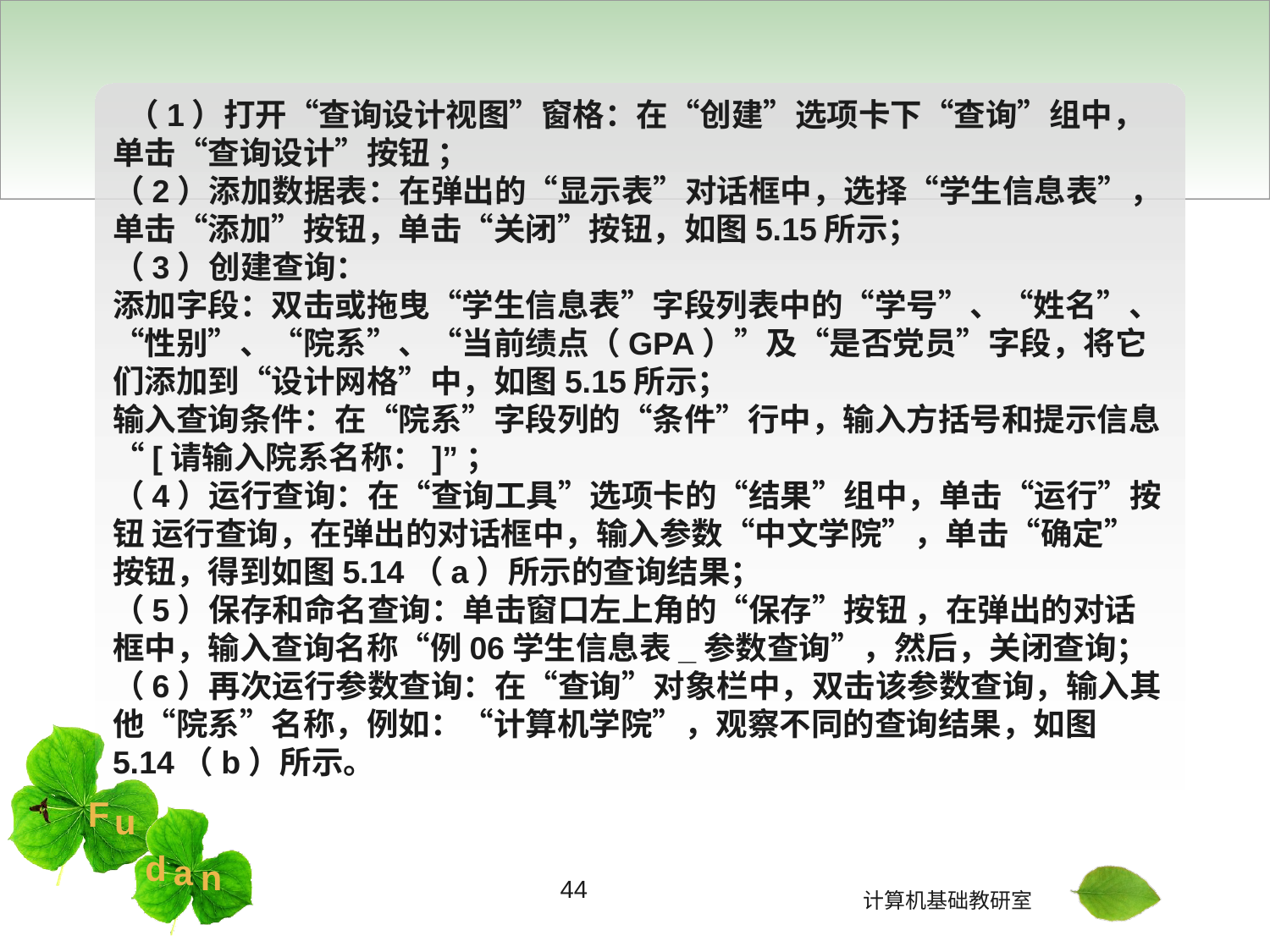

（1）打开“查询设计视图”窗格：在“创建”选项卡下“查询”组中，单击“查询设计”按钮 ；
（2）添加数据表：在弹出的“显示表”对话框中，选择“学生信息表”，单击“添加”按钮，单击“关闭”按钮，如图5.15所示；
（3）创建查询：
添加字段：双击或拖曳“学生信息表”字段列表中的“学号”、“姓名”、“性别”、“院系”、“当前绩点（GPA）”及“是否党员”字段，将它们添加到“设计网格”中，如图5.15所示；
输入查询条件：在“院系”字段列的“条件”行中，输入方括号和提示信息“[请输入院系名称：]”；
（4）运行查询：在“查询工具”选项卡的“结果”组中，单击“运行”按钮 运行查询，在弹出的对话框中，输入参数“中文学院”，单击“确定”按钮，得到如图5.14（a）所示的查询结果；
（5）保存和命名查询：单击窗口左上角的“保存”按钮 ，在弹出的对话框中，输入查询名称“例06学生信息表_参数查询”，然后，关闭查询；
（6）再次运行参数查询：在“查询”对象栏中，双击该参数查询，输入其他“院系”名称，例如：“计算机学院”，观察不同的查询结果，如图5.14（b）所示。
44